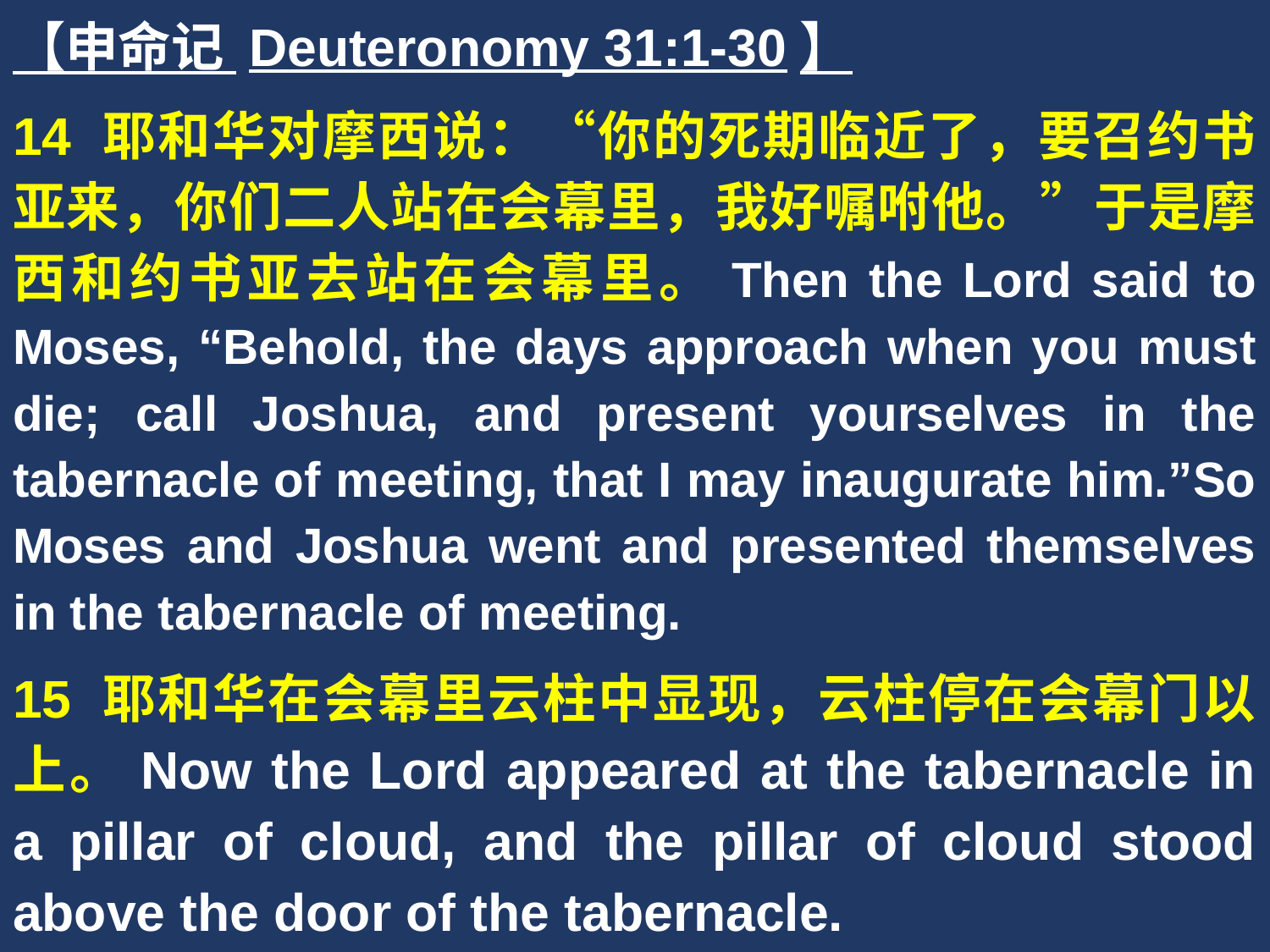

【申命记 Deuteronomy 31:1-30】
14 耶和华对摩西说：“你的死期临近了，要召约书亚来，你们二人站在会幕里，我好嘱咐他。”于是摩西和约书亚去站在会幕里。Then the Lord said to Moses, “Behold, the days approach when you must die; call Joshua, and present yourselves in the tabernacle of meeting, that I may inaugurate him.”So Moses and Joshua went and presented themselves in the tabernacle of meeting.
15 耶和华在会幕里云柱中显现，云柱停在会幕门以上。Now the Lord appeared at the tabernacle in a pillar of cloud, and the pillar of cloud stood above the door of the tabernacle.